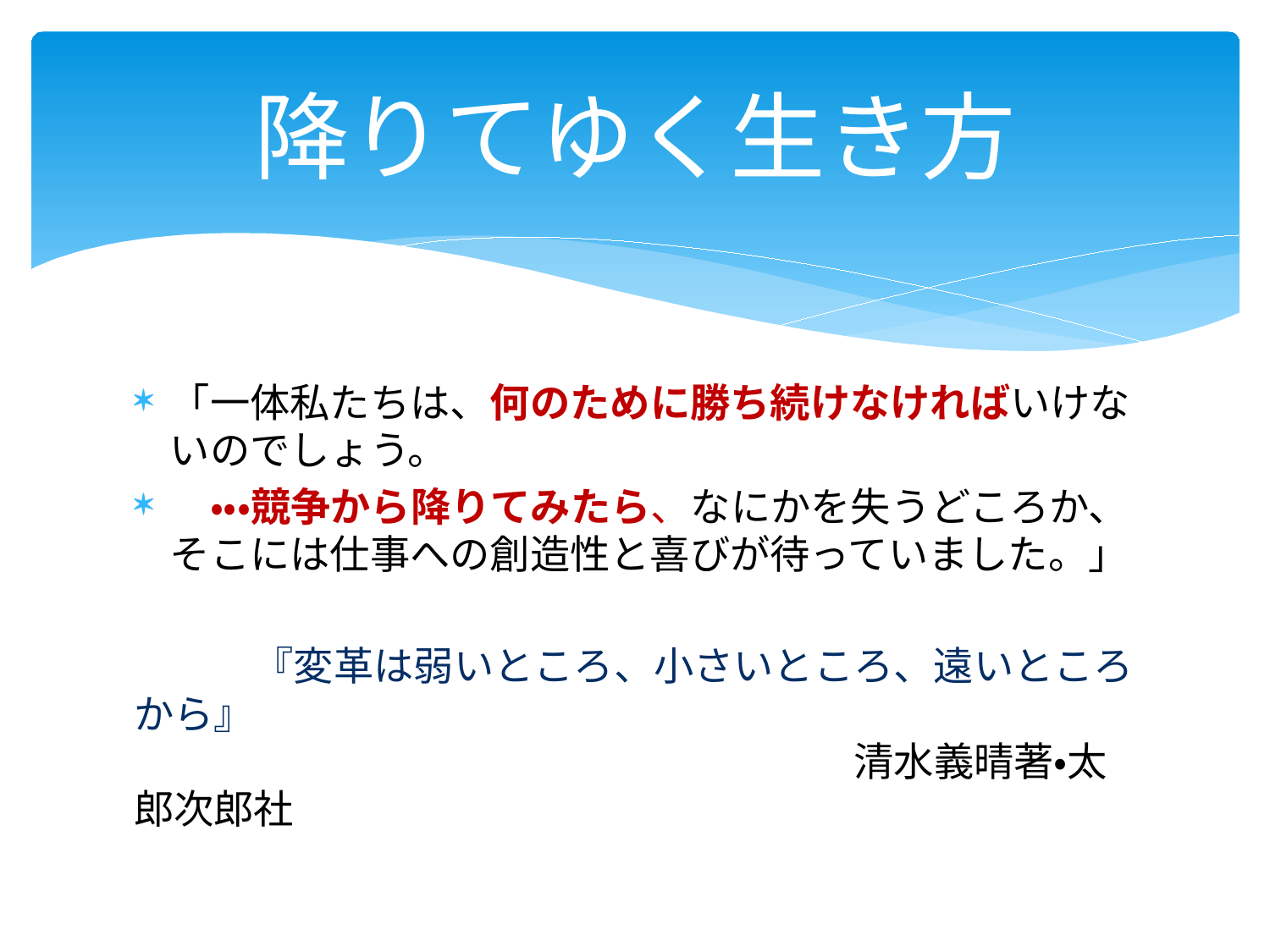

# 降りてゆく生き方
「一体私たちは、何のために勝ち続けなければいけないのでしょう。
　・・・競争から降りてみたら、なにかを失うどころか、そこには仕事への創造性と喜びが待っていました。」

　　　『変革は弱いところ、小さいところ、遠いところから』
　　　　　　　　　　　　　　　　　　清水義晴著・太郎次郎社